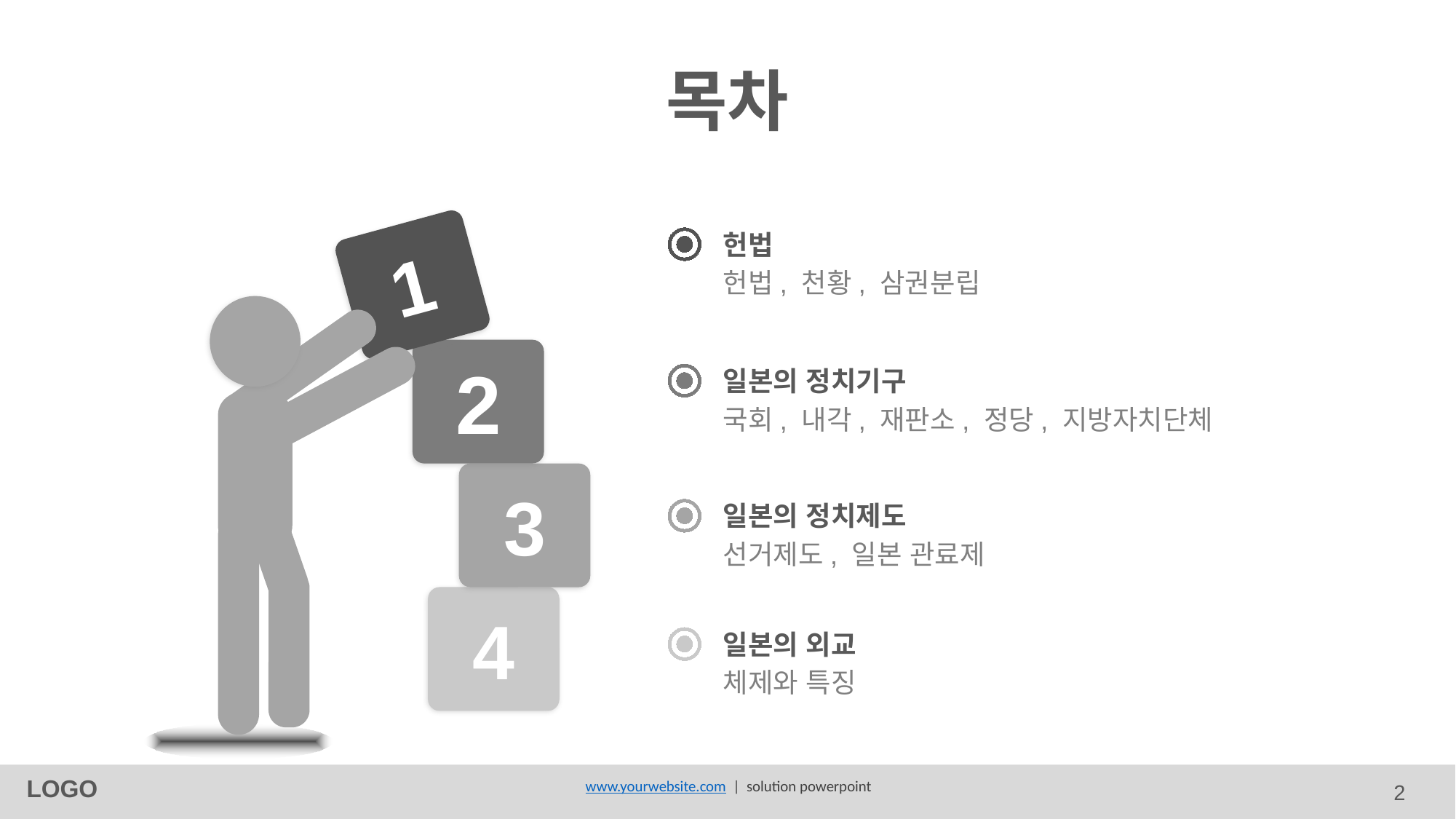

목차
헌법
헌법, 천황, 삼권분립
1

2
일본의 정치기구
국회, 내각, 재판소, 정당, 지방자치단체

3
일본의 정치제도
선거제도, 일본 관료제

4
일본의 외교
체제와 특징

LOGO
www.yourwebsite.com  |  solution powerpoint
2